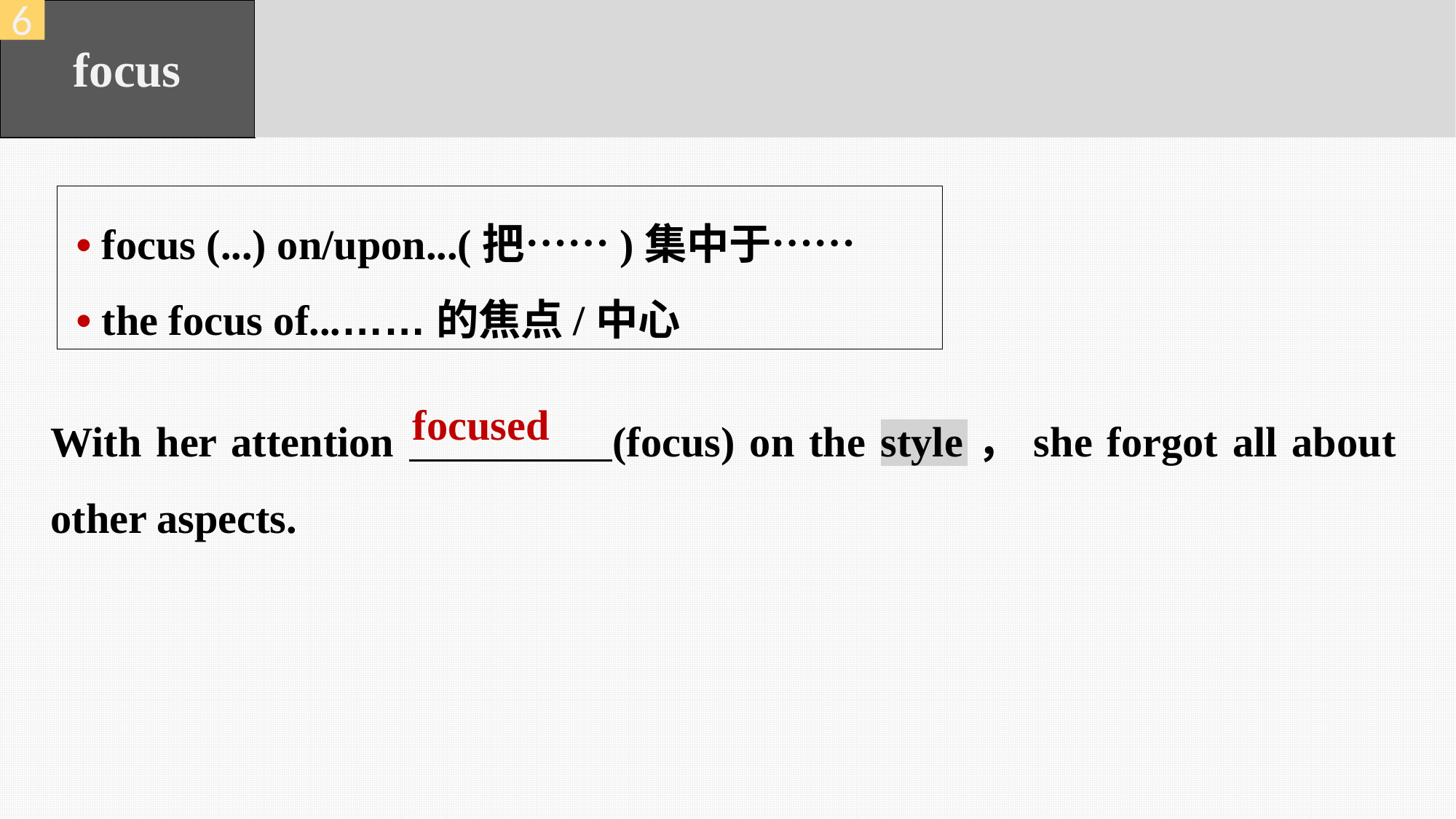

6

focus
• focus (...) on/upon...(把……)集中于……
• the focus of...……的焦点/中心
With her attention               (focus) on the style，she forgot all about other aspects.
focused